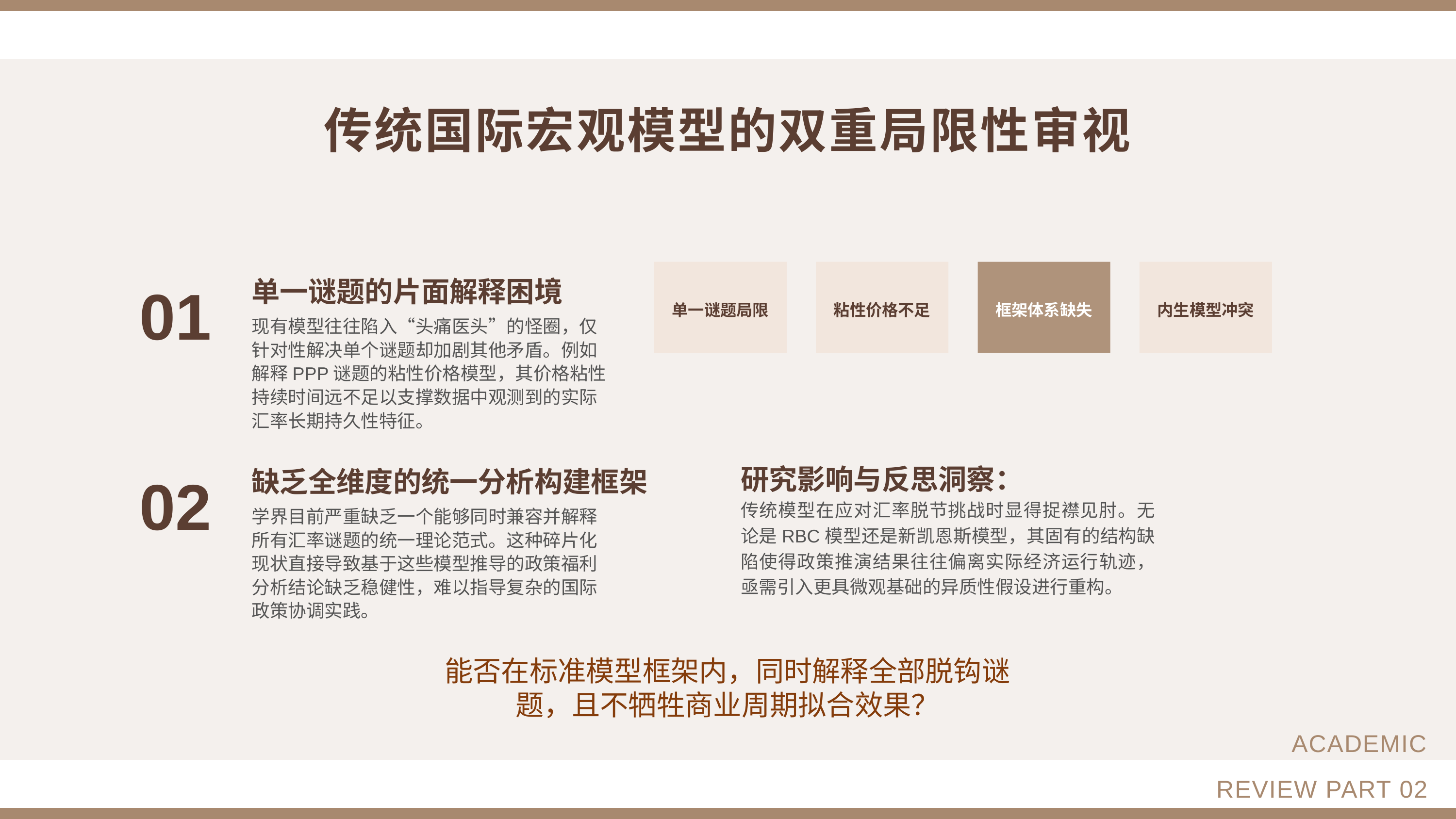

传统国际宏观模型的双重局限性审视
01
单一谜题的片面解释困境

单一谜题局限
粘性价格不足
框架体系缺失
内生模型冲突
现有模型往往陷入“头痛医头”的怪圈，仅针对性解决单个谜题却加剧其他矛盾。例如解释PPP谜题的粘性价格模型，其价格粘性持续时间远不足以支撑数据中观测到的实际汇率长期持久性特征。
02
缺乏全维度的统一分析构建框架
研究影响与反思洞察：
传统模型在应对汇率脱节挑战时显得捉襟见肘。无论是RBC模型还是新凯恩斯模型，其固有的结构缺陷使得政策推演结果往往偏离实际经济运行轨迹，亟需引入更具微观基础的异质性假设进行重构。
学界目前严重缺乏一个能够同时兼容并解释所有汇率谜题的统一理论范式。这种碎片化现状直接导致基于这些模型推导的政策福利分析结论缺乏稳健性，难以指导复杂的国际政策协调实践。
能否在标准模型框架内，同时解释全部脱钩谜题，且不牺牲商业周期拟合效果？

ACADEMIC REVIEW PART 02